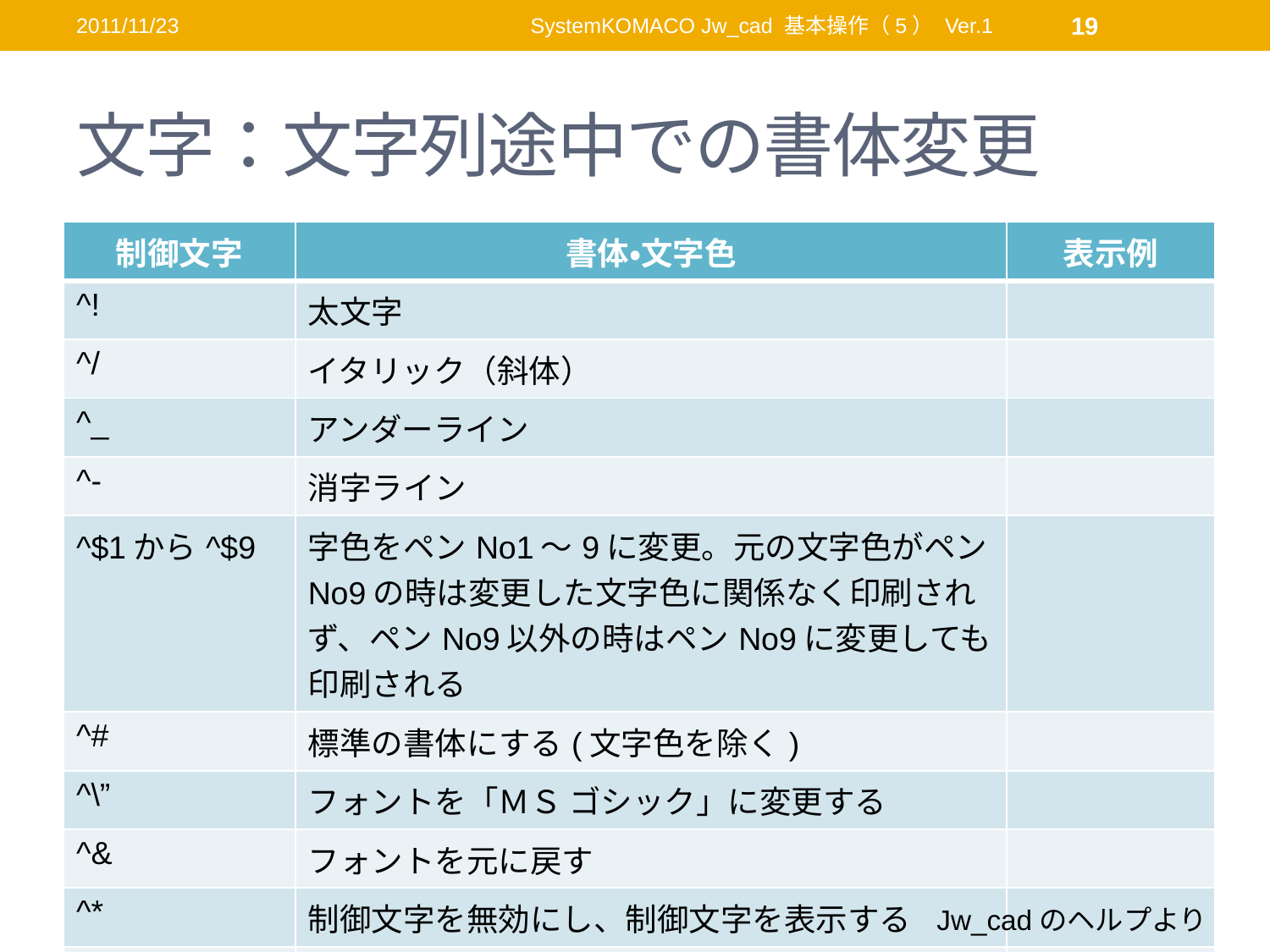

2011/11/23
SystemKOMACO Jw_cad 基本操作（5） Ver.1
19
# 文字：文字列途中での書体変更
| 制御文字 | 書体・文字色 | 表示例 |
| --- | --- | --- |
| ^! | 太文字 |  |
| ^/ | イタリック（斜体） |  |
| ^\_ | アンダーライン |  |
| ^- | 消字ライン |  |
| ^$1から^$9 | 字色をペンNo1～9に変更。元の文字色がペンNo9の時は変更した文字色に関係なく印刷されず、ペンNo9以外の時はペンNo9に変更しても印刷される |  |
| ^# | 標準の書体にする(文字色を除く) |  |
| ^\” | フォントを「ＭＳ ゴシック」に変更する |  |
| ^& | フォントを元に戻す |  |
| ^\* | 制御文字を無効にし、制御文字を表示する |  |
| ^^ | 制御文字を復活し、有効にする。制御文字が有効な状態の時｢^^｣を記述すると、そのまま表示される |  |
Jw_cadのヘルプより